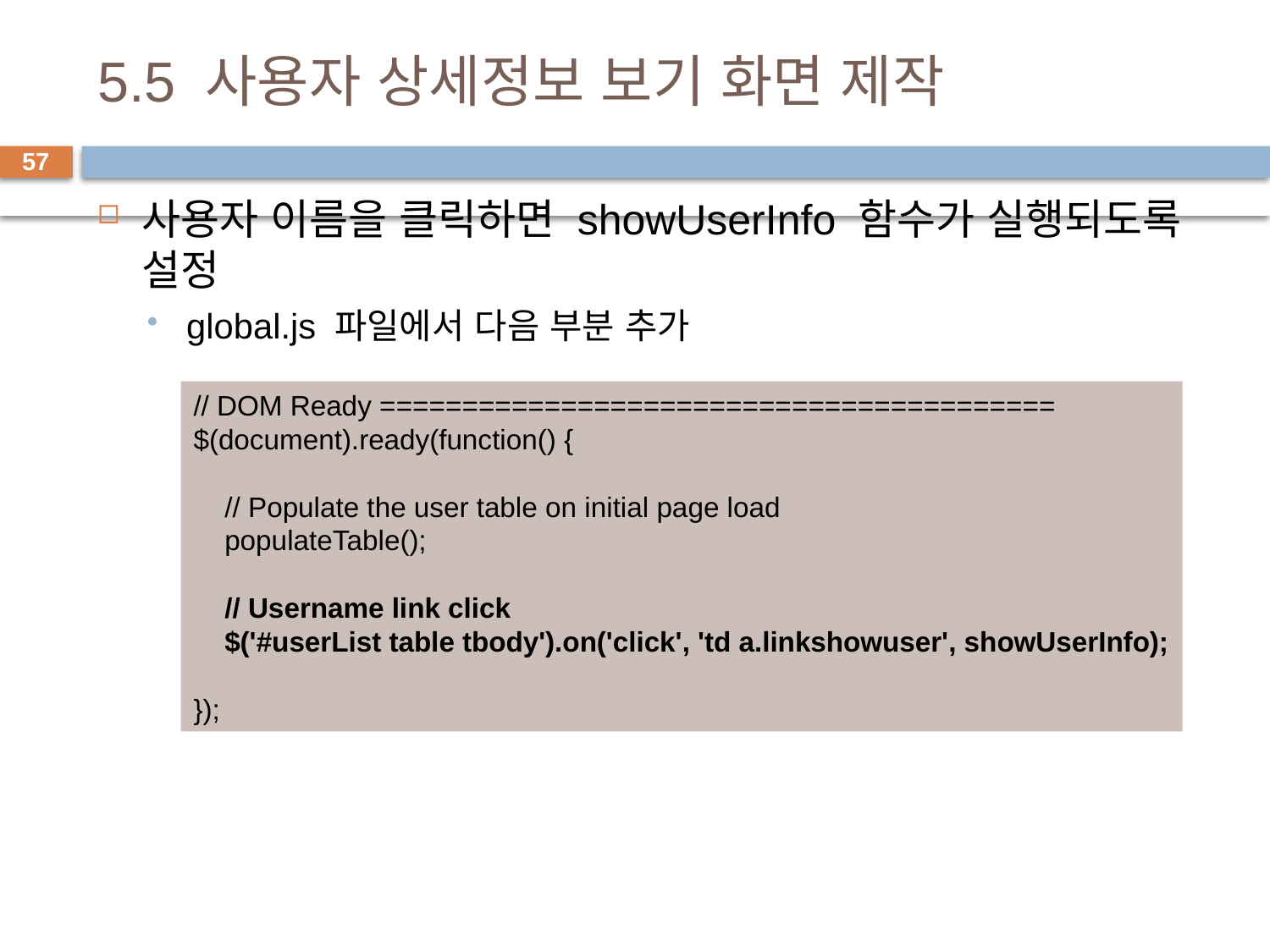

# 5.5 사용자 상세정보 보기 화면 제작
57
사용자 이름을 클릭하면 showUserInfo 함수가 실행되도록 설정
global.js 파일에서 다음 부분 추가
// DOM Ready =========================================
$(document).ready(function() {

    // Populate the user table on initial page load
    populateTable();

    // Username link click
    $('#userList table tbody').on('click', 'td a.linkshowuser', showUserInfo);

});